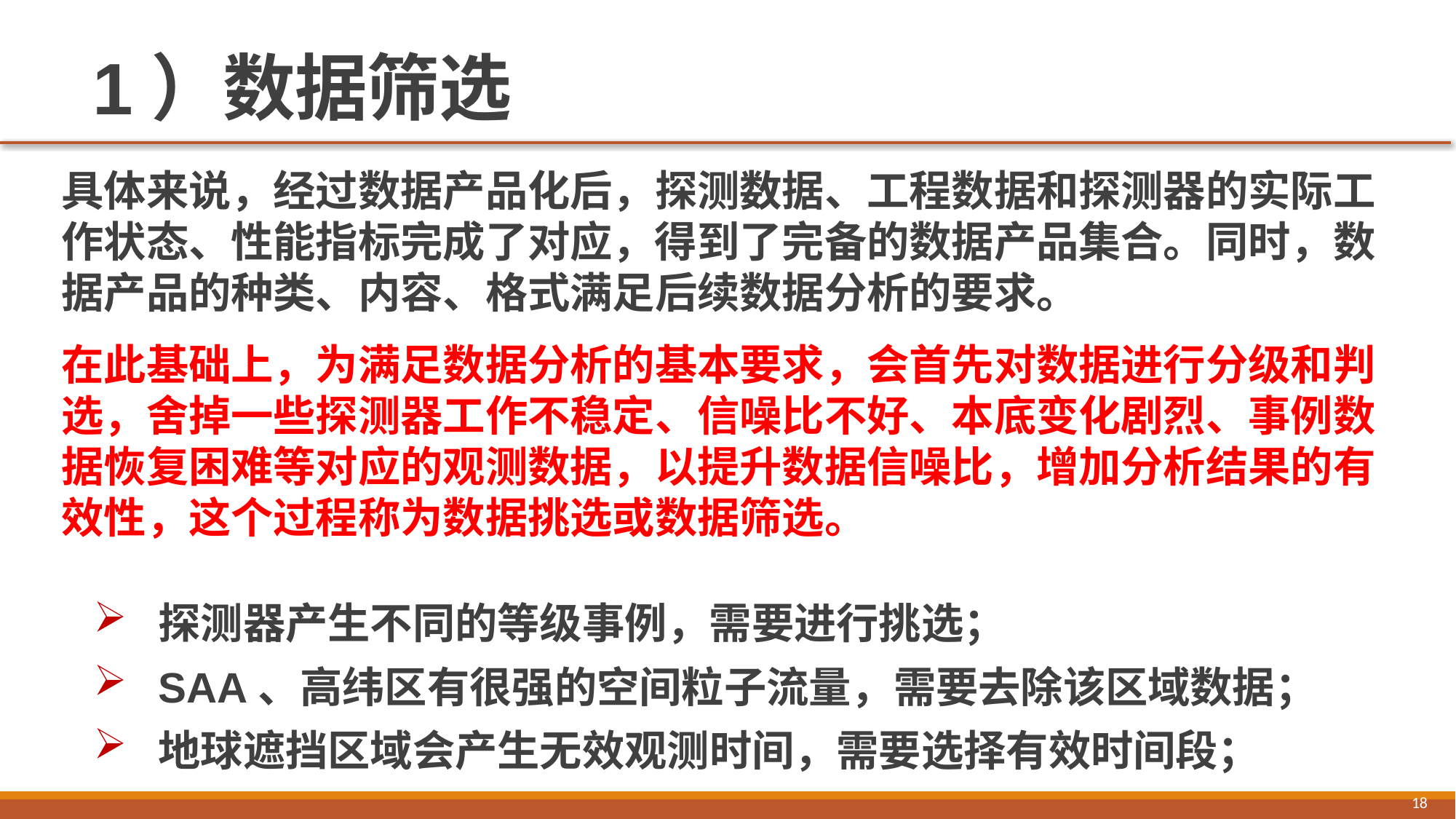

# 1）数据筛选
具体来说，经过数据产品化后，探测数据、工程数据和探测器的实际工作状态、性能指标完成了对应，得到了完备的数据产品集合。同时，数据产品的种类、内容、格式满足后续数据分析的要求。
在此基础上，为满足数据分析的基本要求，会首先对数据进行分级和判选，舍掉一些探测器工作不稳定、信噪比不好、本底变化剧烈、事例数据恢复困难等对应的观测数据，以提升数据信噪比，增加分析结果的有效性，这个过程称为数据挑选或数据筛选。

探测器产生不同的等级事例，需要进行挑选；
SAA、高纬区有很强的空间粒子流量，需要去除该区域数据；
地球遮挡区域会产生无效观测时间，需要选择有效时间段；
18